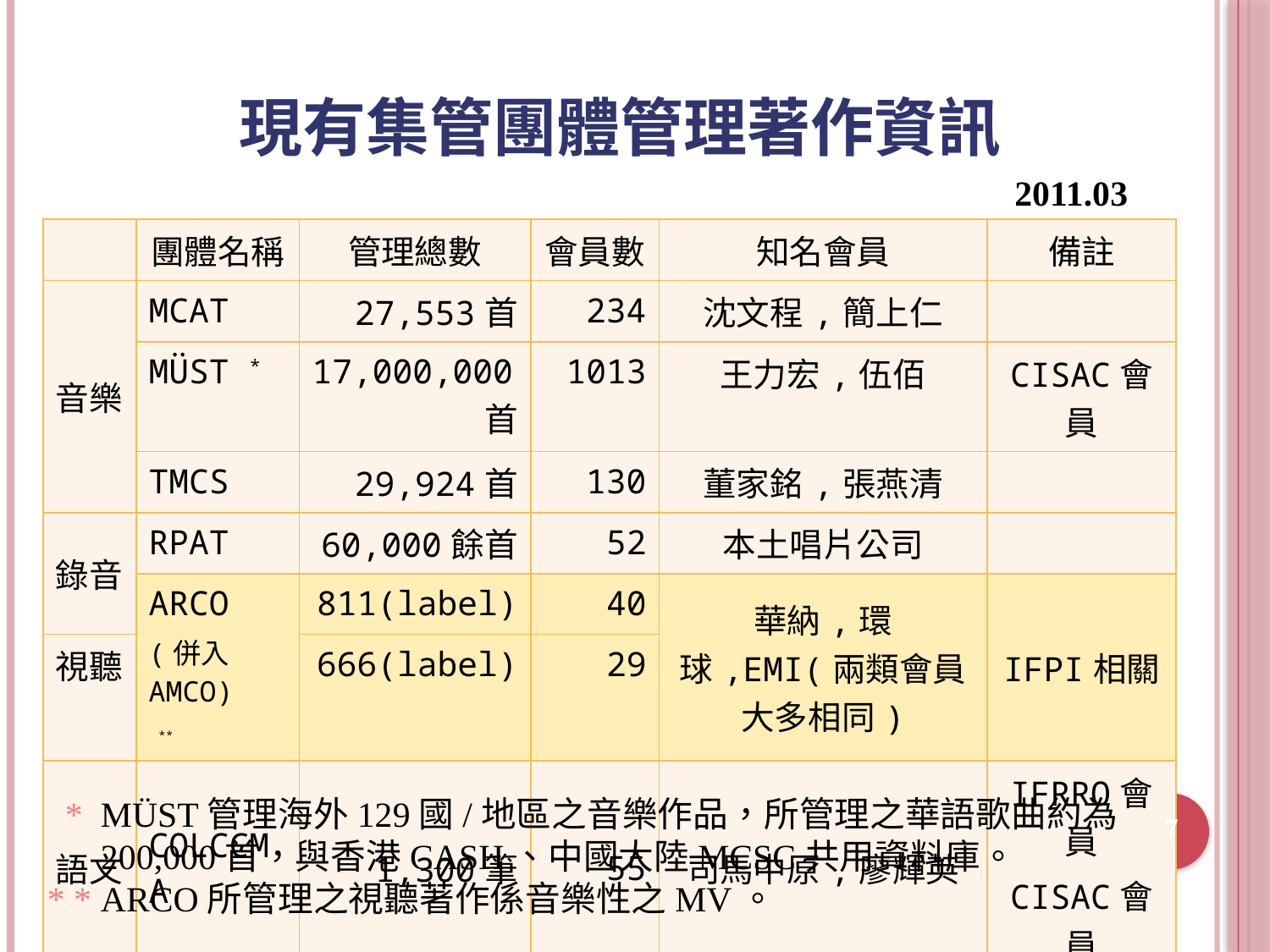

現有集管團體管理著作資訊
2011.03
|  | 團體名稱 | 管理總數 | 會員數 | 知名會員 | 備註 |
| --- | --- | --- | --- | --- | --- |
| 音樂 | MCAT | 27,553首 | 234 | 沈文程,簡上仁 |  |
|  | MÜST \* | 17,000,000首 | 1013 | 王力宏,伍佰 | CISAC會員 |
|  | TMCS | 29,924首 | 130 | 董家銘,張燕清 |  |
| 錄音 | RPAT | 60,000餘首 | 52 | 本土唱片公司 |  |
|  | ARCO (併入AMCO) \*\* | 811(label) | 40 | 華納,環球,EMI(兩類會員大多相同) | IFPI相關 |
| 視聽 |  | 666(label) | 29 |  |  |
| 語文 | COLCCMA | 1,300筆 | 55 | 司馬中原,廖輝英 | IFRRO會員 CISAC會員 |
  *  MÜST管理海外129國/地區之音樂作品，所管理之華語歌曲約為
      200,000首，與香港CASH、中國大陸MCSC共用資料庫。
* * ARCO所管理之視聽著作係音樂性之MV。
7